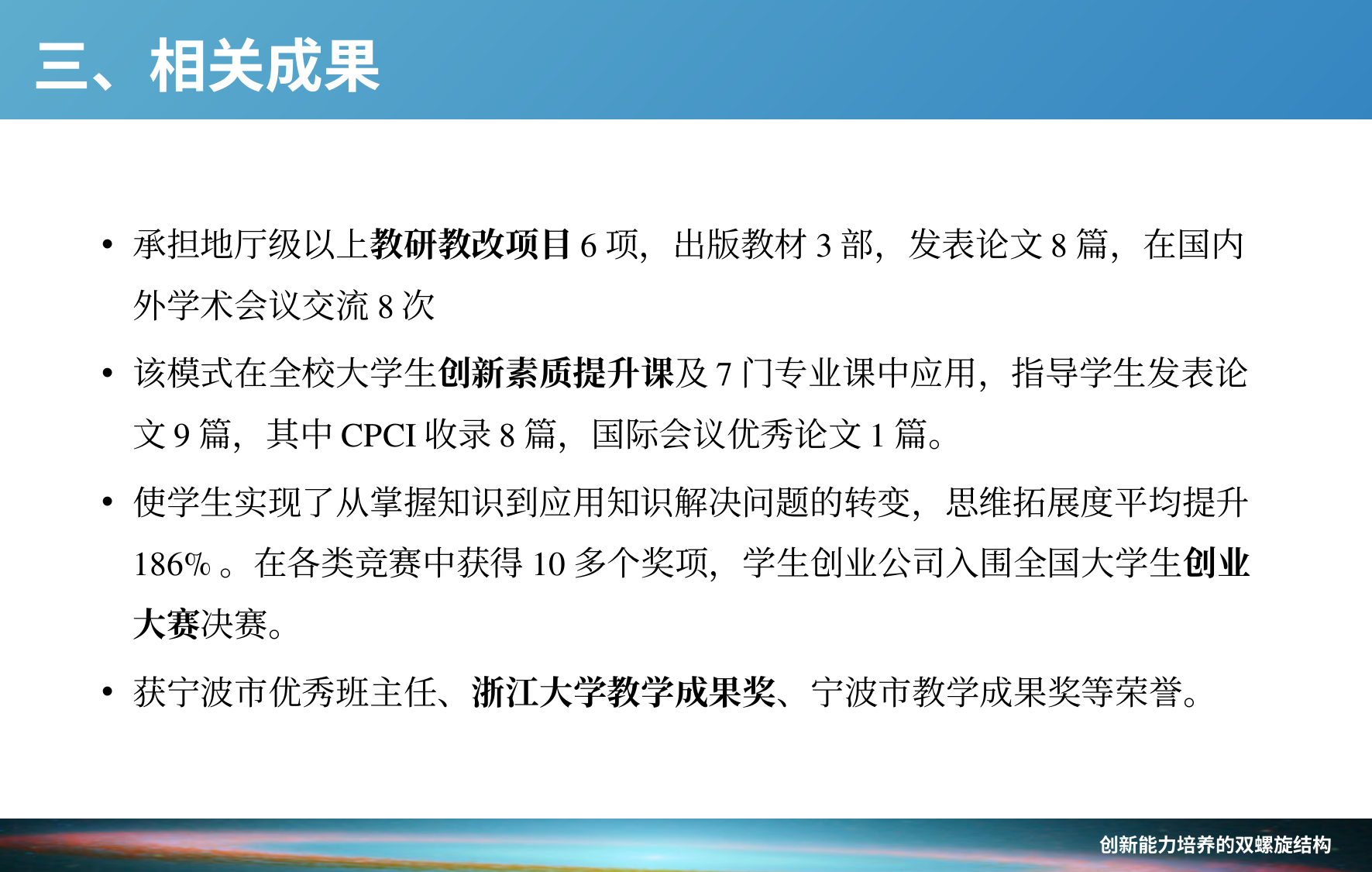

# 三、相关成果

承担地厅级以上教研教改项目6项，出版教材3部，发表论文8篇，在国内外学术会议交流8次
该模式在全校大学生创新素质提升课及7门专业课中应用，指导学生发表论文9篇，其中CPCI收录8篇，国际会议优秀论文1篇。
使学生实现了从掌握知识到应用知识解决问题的转变，思维拓展度平均提升186%。在各类竞赛中获得10多个奖项，学生创业公司入围全国大学生创业大赛决赛。
获宁波市优秀班主任、浙江大学教学成果奖、宁波市教学成果奖等荣誉。
创新能力培养的双螺旋结构